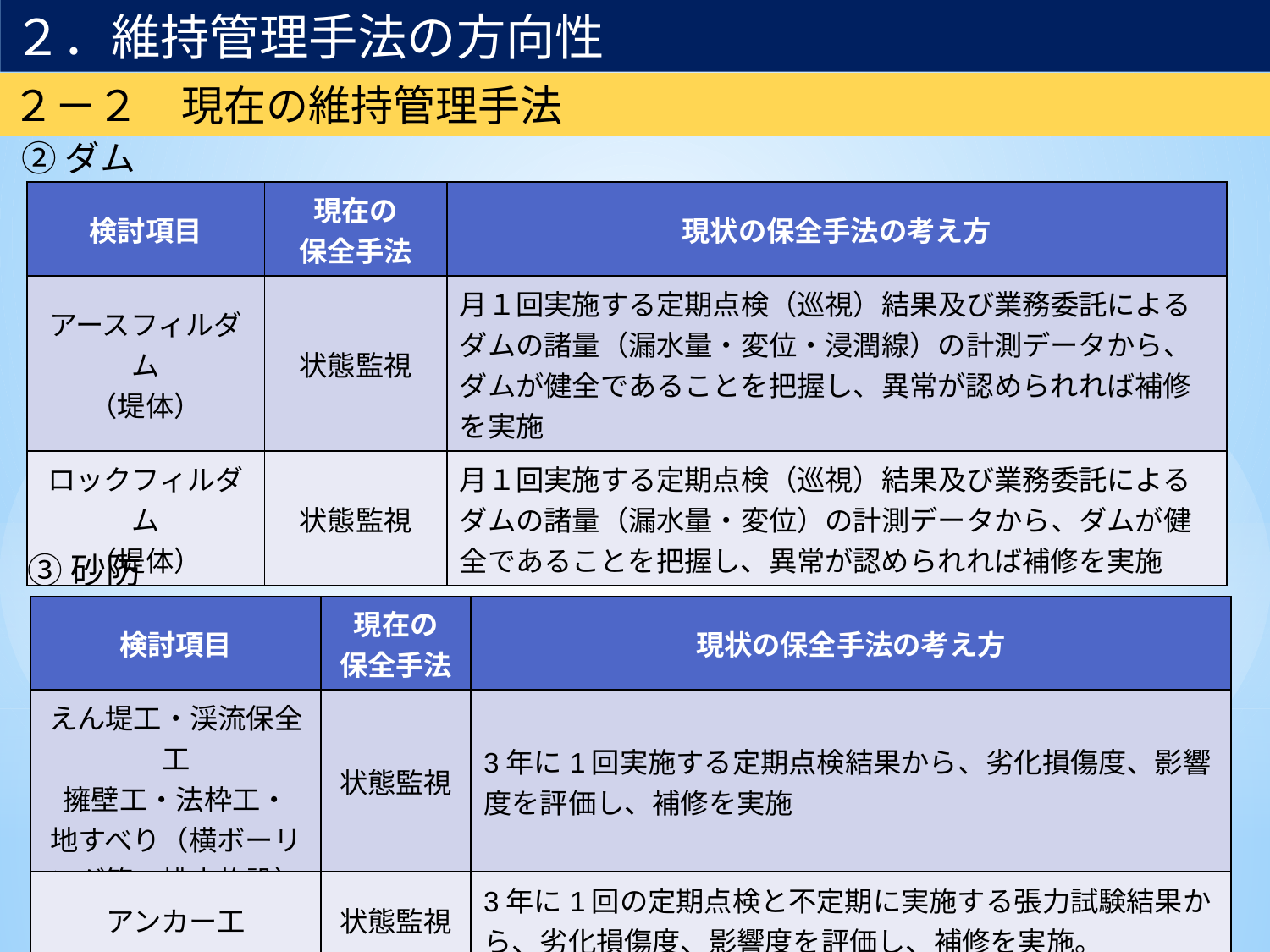

２．維持管理手法の方向性
２－２　現在の維持管理手法
②ダム
| 検討項目 | 現在の 保全手法 | 現状の保全手法の考え方 |
| --- | --- | --- |
| えん堤工 | 状態監視 | 3年に1回実施する定期点検結果から、劣化損傷度、影響度を評価し、補修を実施 |
| 渓流保全工 （護岸） | 状態監視 | 3年に1回実施する定期点検結果から、劣化損傷度、影響度を評価し、補修を実施 |
| 擁壁工 | 状態監視 | 3年に1回実施する定期点検結果から、劣化損傷度、影響度を評価し、補修を実施。 |
| 法面工 | 状態監視 | 3年に1回実施する定期点検結果から、劣化損傷度、影響度を評価し、補修を実施。 |
| アンカー工 | 状態監視 | 3年に1回の定期点検と不定期に実施する張力試験結果から、劣化損傷度、影響度を評価し、補修を実施。 |
| 地すべり (横ボーリング等の 排水施設) | 状態監視 | 3年に1回実施する定期点検結果から、劣化損傷度、影響度を評価し、補修を実施。 |
| 検討項目 | 現在の 保全手法 | 現状の保全手法の考え方 |
| --- | --- | --- |
| アースフィルダム （堤体） | 状態監視 | 月１回実施する定期点検（巡視）結果及び業務委託によるダムの諸量（漏水量・変位・浸潤線）の計測データから、ダムが健全であることを把握し、異常が認められれば補修を実施 |
| ロックフィルダム （堤体） | 状態監視 | 月１回実施する定期点検（巡視）結果及び業務委託によるダムの諸量（漏水量・変位）の計測データから、ダムが健全であることを把握し、異常が認められれば補修を実施 |
③砂防
| 検討項目 | 現在の 保全手法 | 現状の保全手法の考え方 |
| --- | --- | --- |
| えん堤工・渓流保全工 擁壁工・法枠工・ 地すべり（横ボーリング等の排水施設） | 状態監視 | 3年に1回実施する定期点検結果から、劣化損傷度、影響度を評価し、補修を実施 |
| アンカー工 | 状態監視 | 3年に1回の定期点検と不定期に実施する張力試験結果から、劣化損傷度、影響度を評価し、補修を実施。 |
26